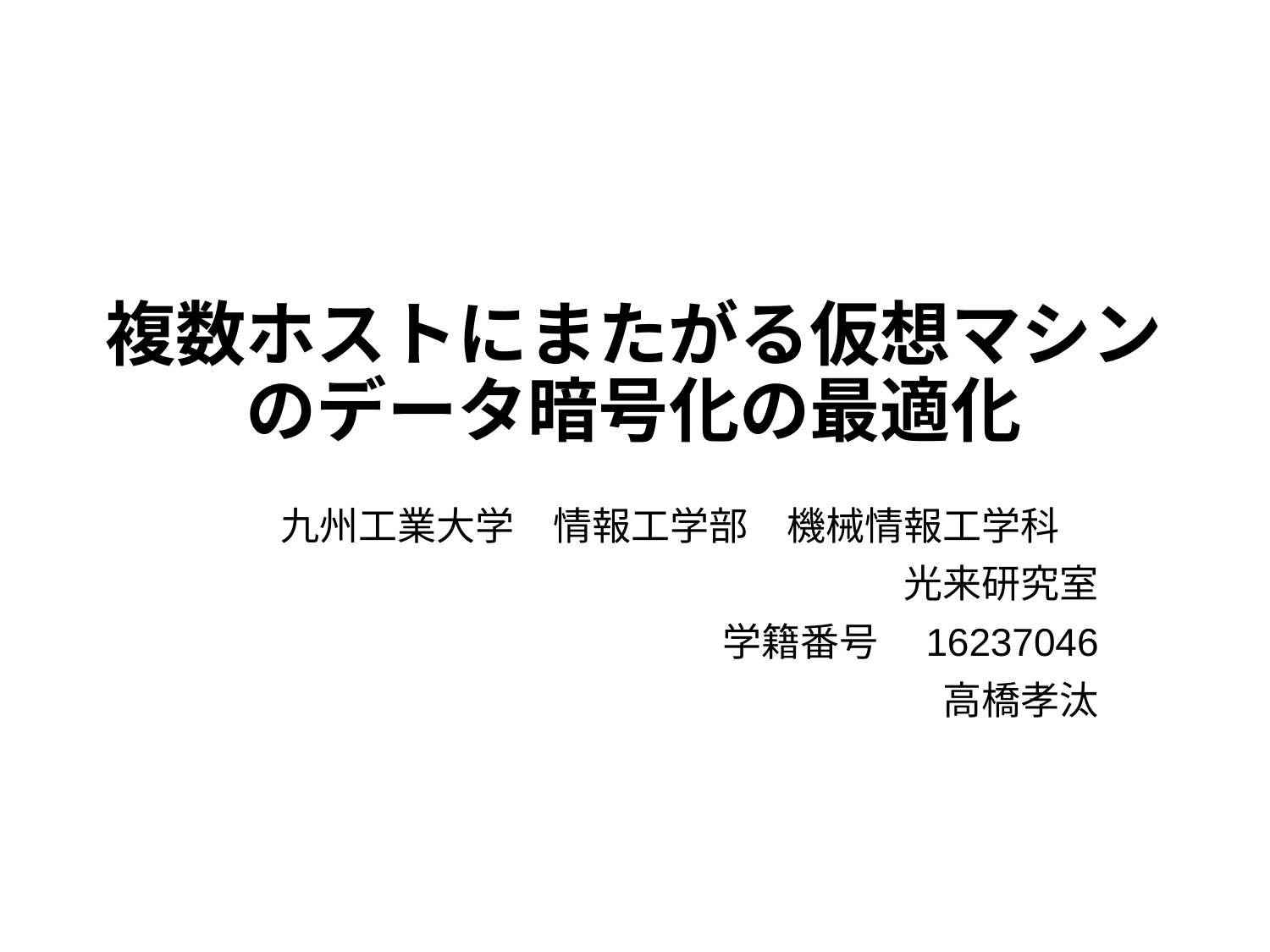

# 複数ホストにまたがる仮想マシンのデータ暗号化の最適化
九州工業大学　情報工学部　機械情報工学科
光来研究室
学籍番号　16237046
高橋孝汰